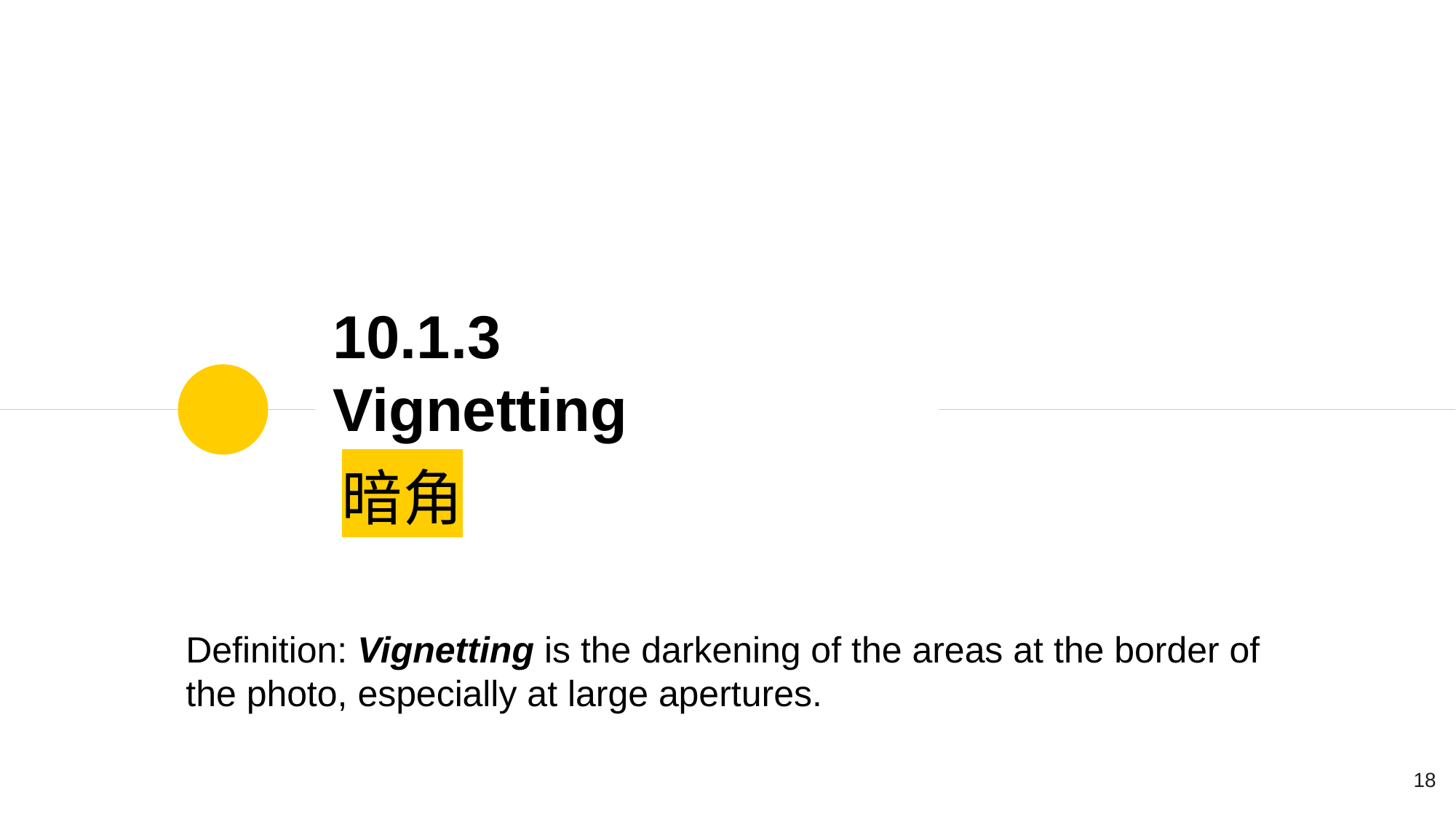

# 10.1.3 Vignetting
暗角
Definition: Vignetting is the darkening of the areas at the border of the photo, especially at large apertures.

18